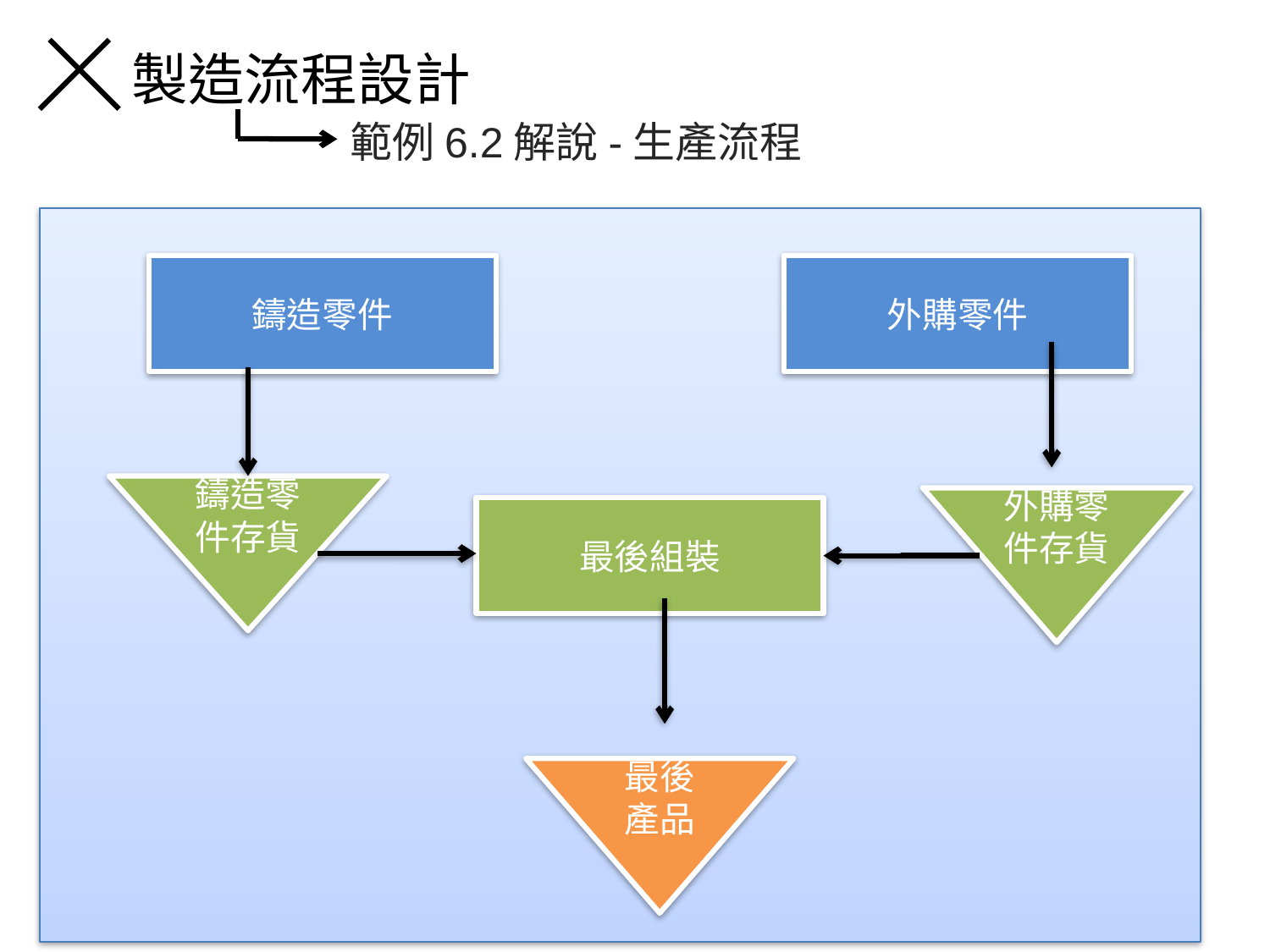

製造流程設計
範例6.2解說-生產流程

鑄造零件
外購零件
鑄造零件存貨
外購零件存貨
最後組裝
最後
產品